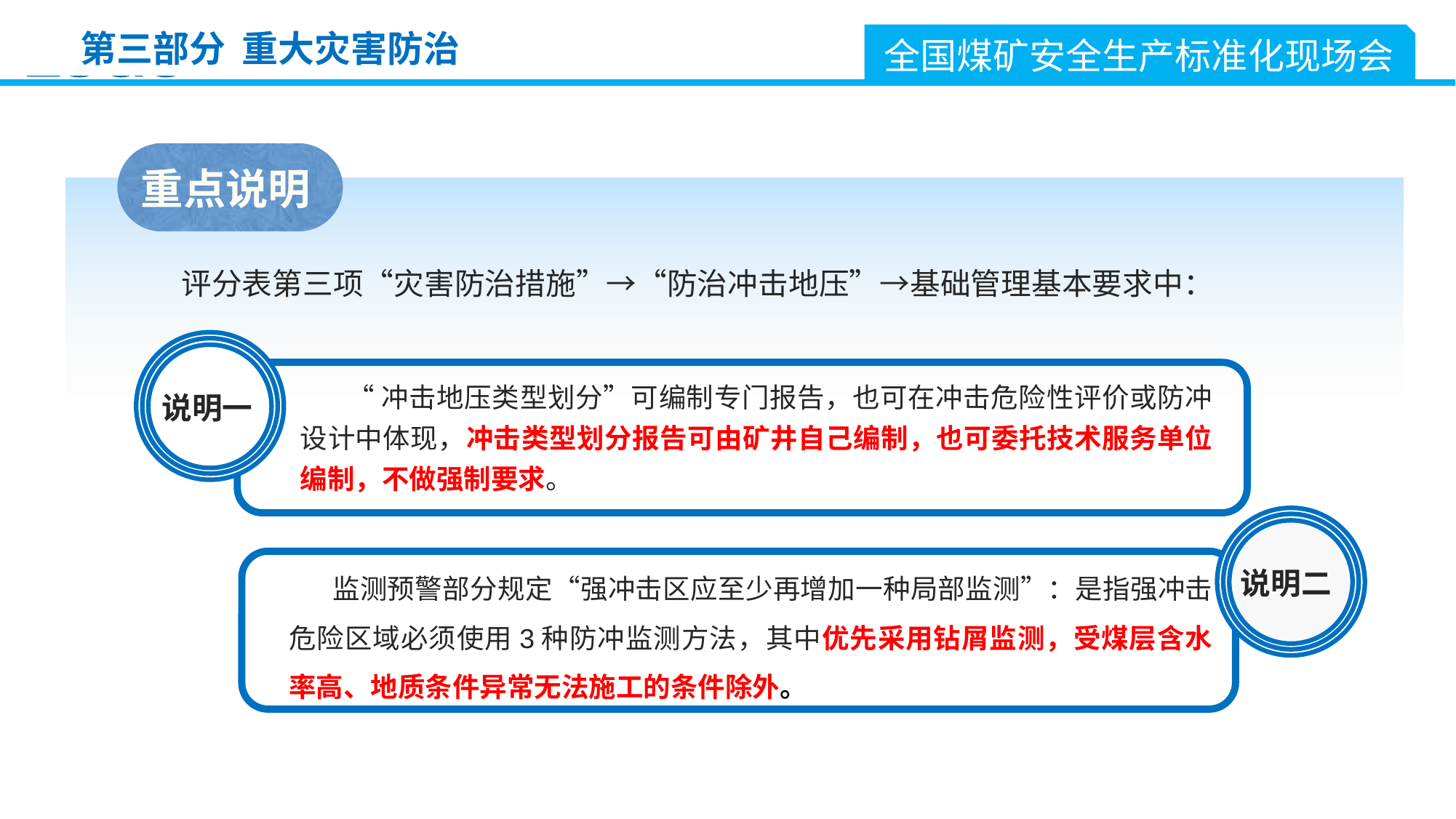

全国煤矿安全生产标准化现场会
第三部分  重大灾害防治
重点说明

评分表第三项“灾害防治措施”→“防治冲击地压”→基础管理基本要求中：

“冲击地压类型划分”可编制专门报告，也可在冲击危险性评价或防冲设计中体现，冲击类型划分报告可由矿井自己编制，也可委托技术服务单位编制，不做强制要求。
说明一

监测预警部分规定“强冲击区应至少再增加一种局部监测”：是指强冲击危险区域必须使用3种防冲监测方法，其中优先采用钻屑监测，受煤层含水率高、地质条件异常无法施工的条件除外。

说明二